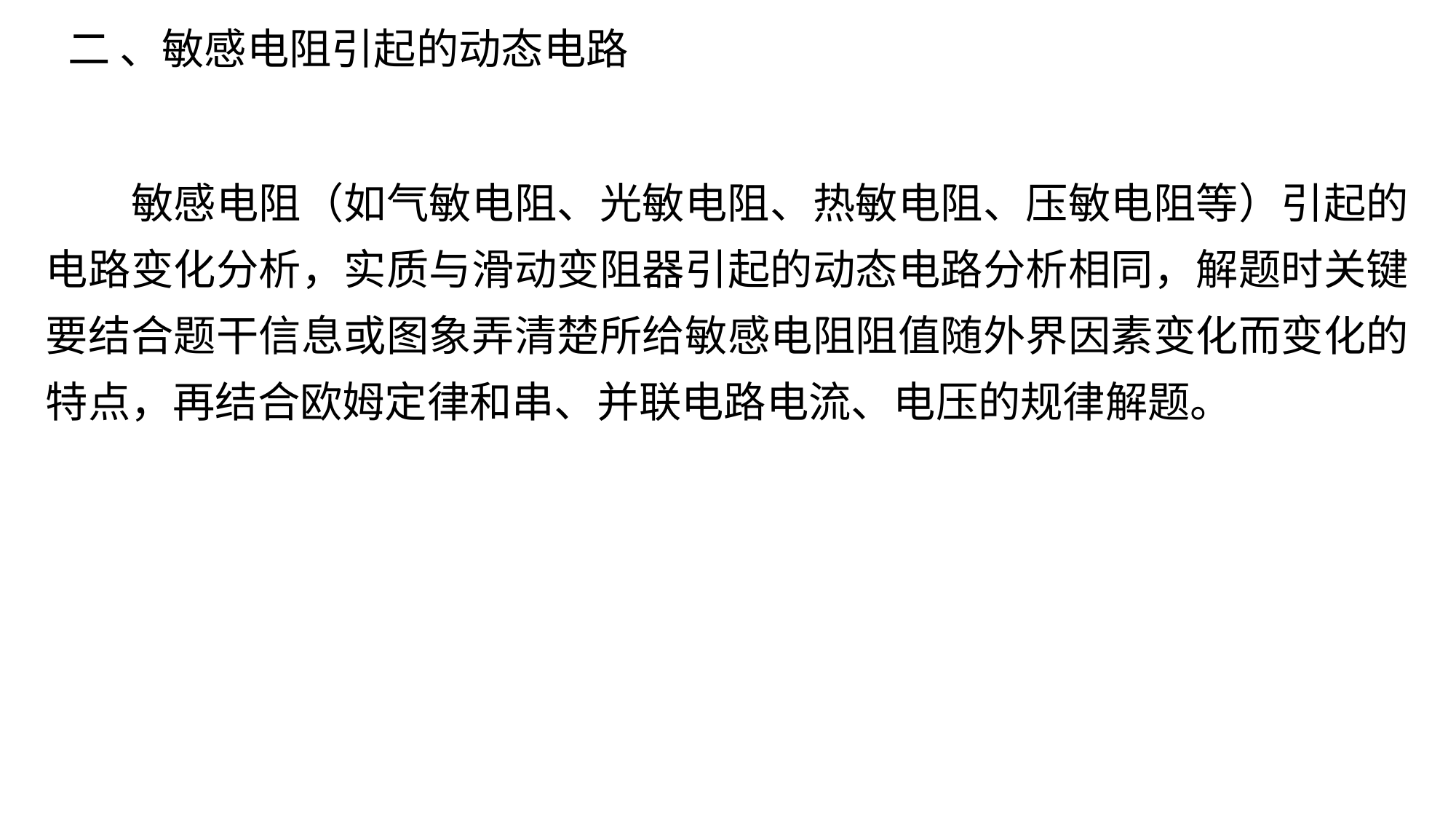

二 、敏感电阻引起的动态电路
　　敏感电阻（如气敏电阻、光敏电阻、热敏电阻、压敏电阻等）引起的
电路变化分析，实质与滑动变阻器引起的动态电路分析相同，解题时关键
要结合题干信息或图象弄清楚所给敏感电阻阻值随外界因素变化而变化的
特点，再结合欧姆定律和串、并联电路电流、电压的规律解题。